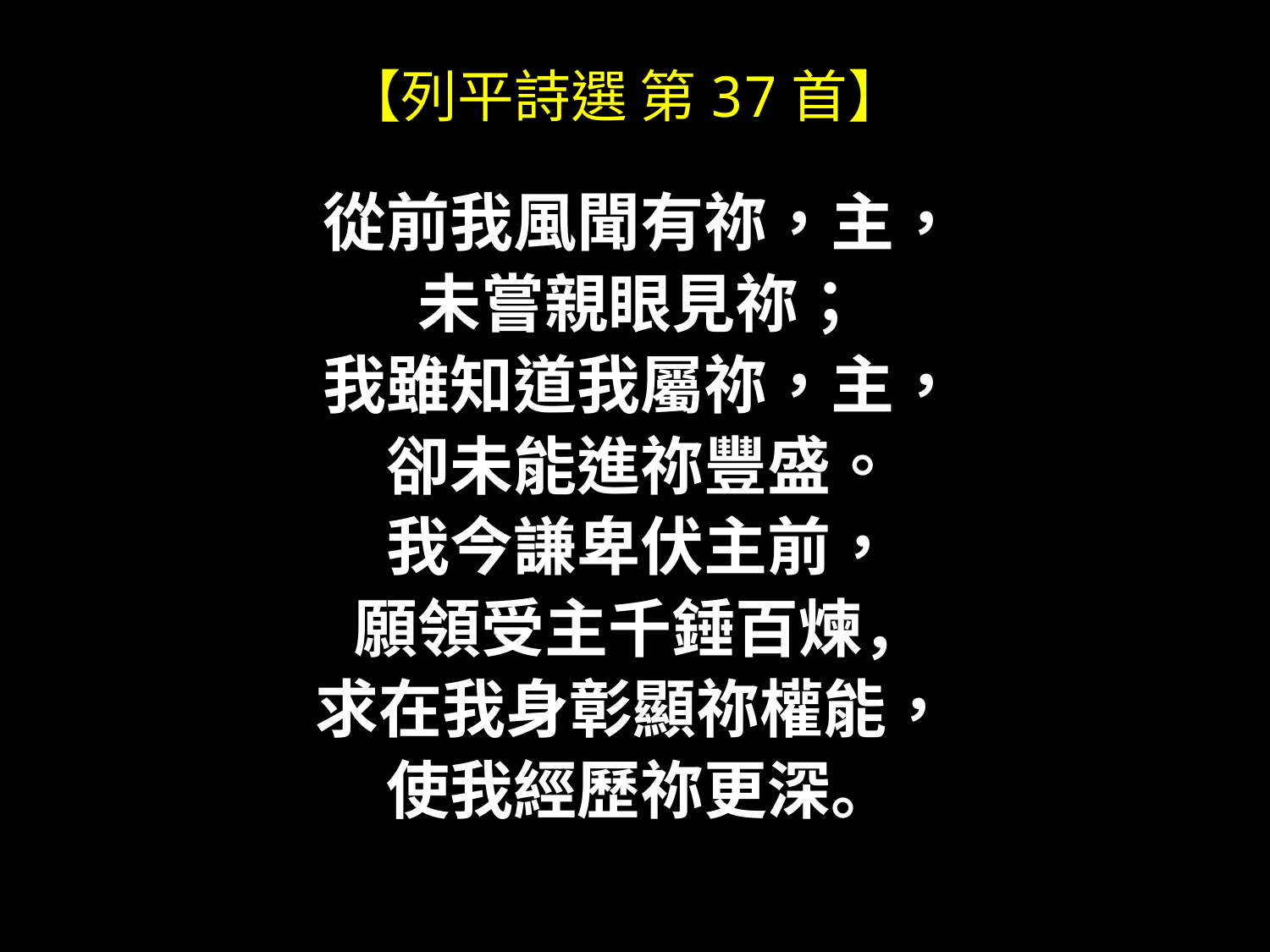

# 【列平詩選 第37首】
從前我風聞有祢，主，
未嘗親眼見祢；
我雖知道我屬祢，主，
卻未能進祢豐盛。
我今謙卑伏主前，
願領受主千錘百煉，
求在我身彰顯祢權能，
使我經歷祢更深。